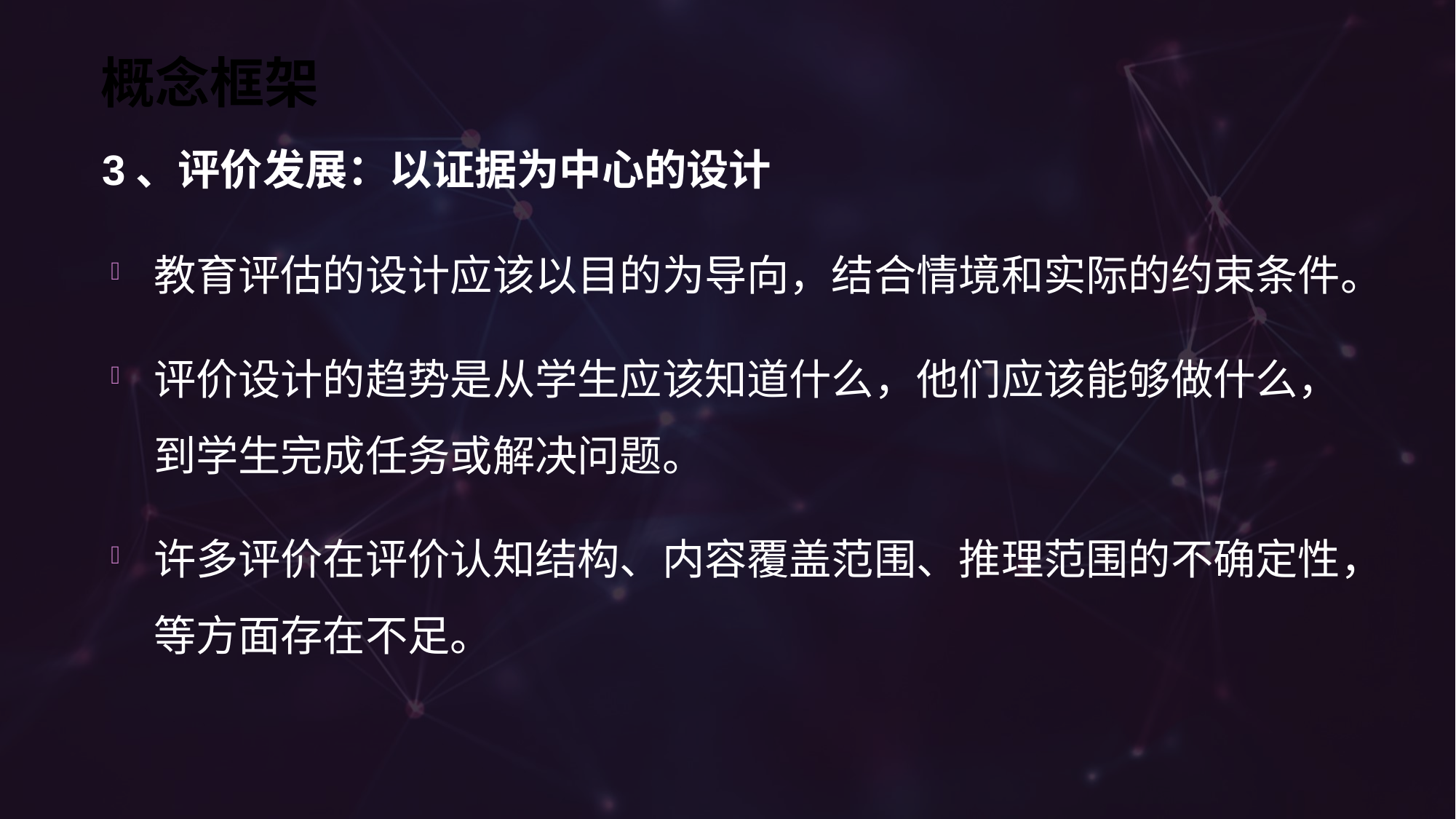

# 概念框架
3、评价发展：以证据为中心的设计

解决方案就是基于认知和学习的实践证据来设计评价方案。

教育评估的设计应该以目的为导向，结合情境和实际的约束条件。
评价设计的趋势是从学生应该知道什么，他们应该能够做什么，到学生完成任务或解决问题。
许多评价在评价认知结构、内容覆盖范围、推理范围的不确定性，等方面存在不足。